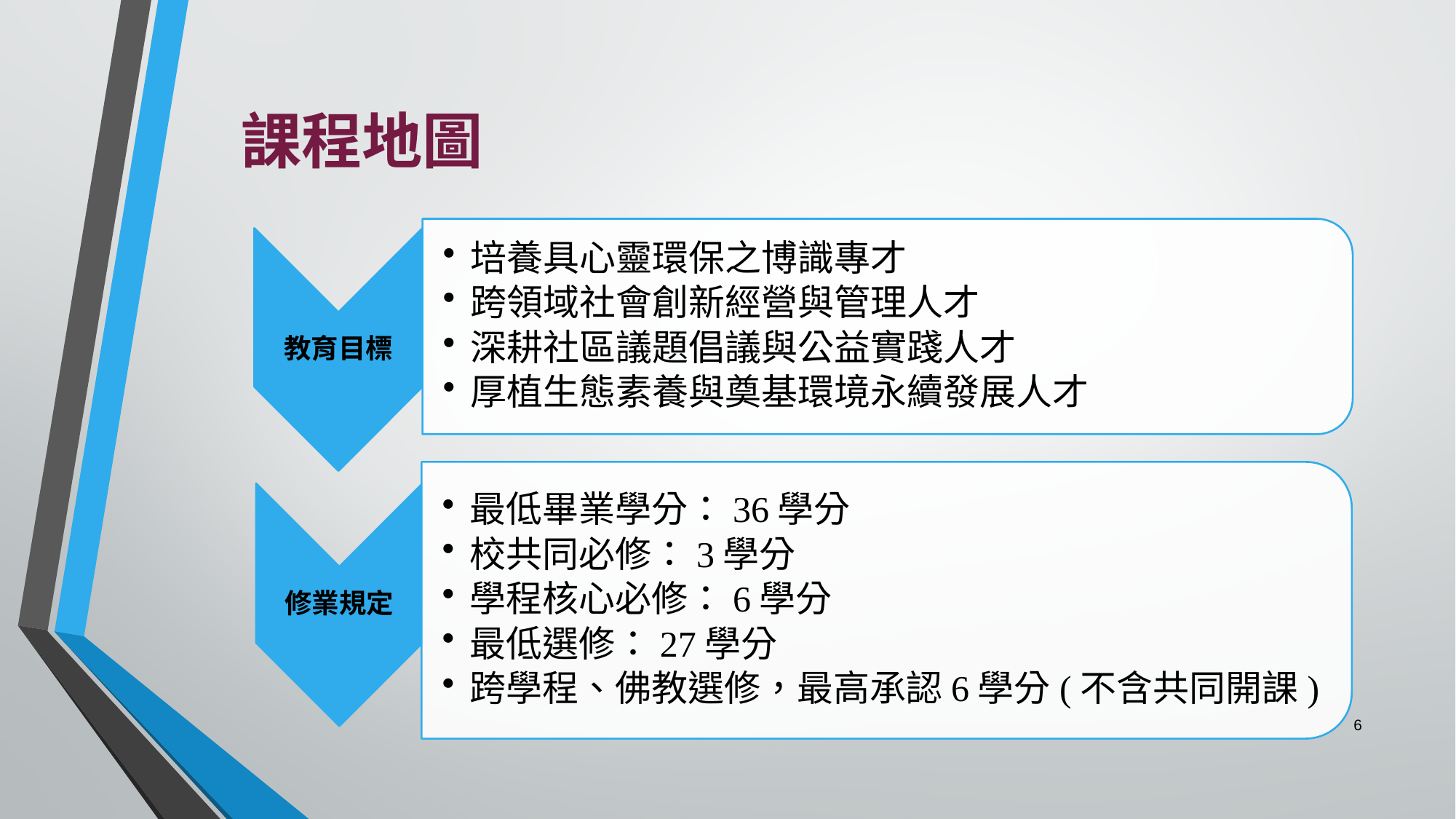

課程地圖
教育目標
培養具心靈環保之博識專才
跨領域社會創新經營與管理人才
深耕社區議題倡議與公益實踐人才
厚植生態素養與奠基環境永續發展人才
修業規定
最低畢業學分：36學分
校共同必修：3學分
學程核心必修：6學分
最低選修：27學分
跨學程、佛教選修，最高承認6學分(不含共同開課)
6